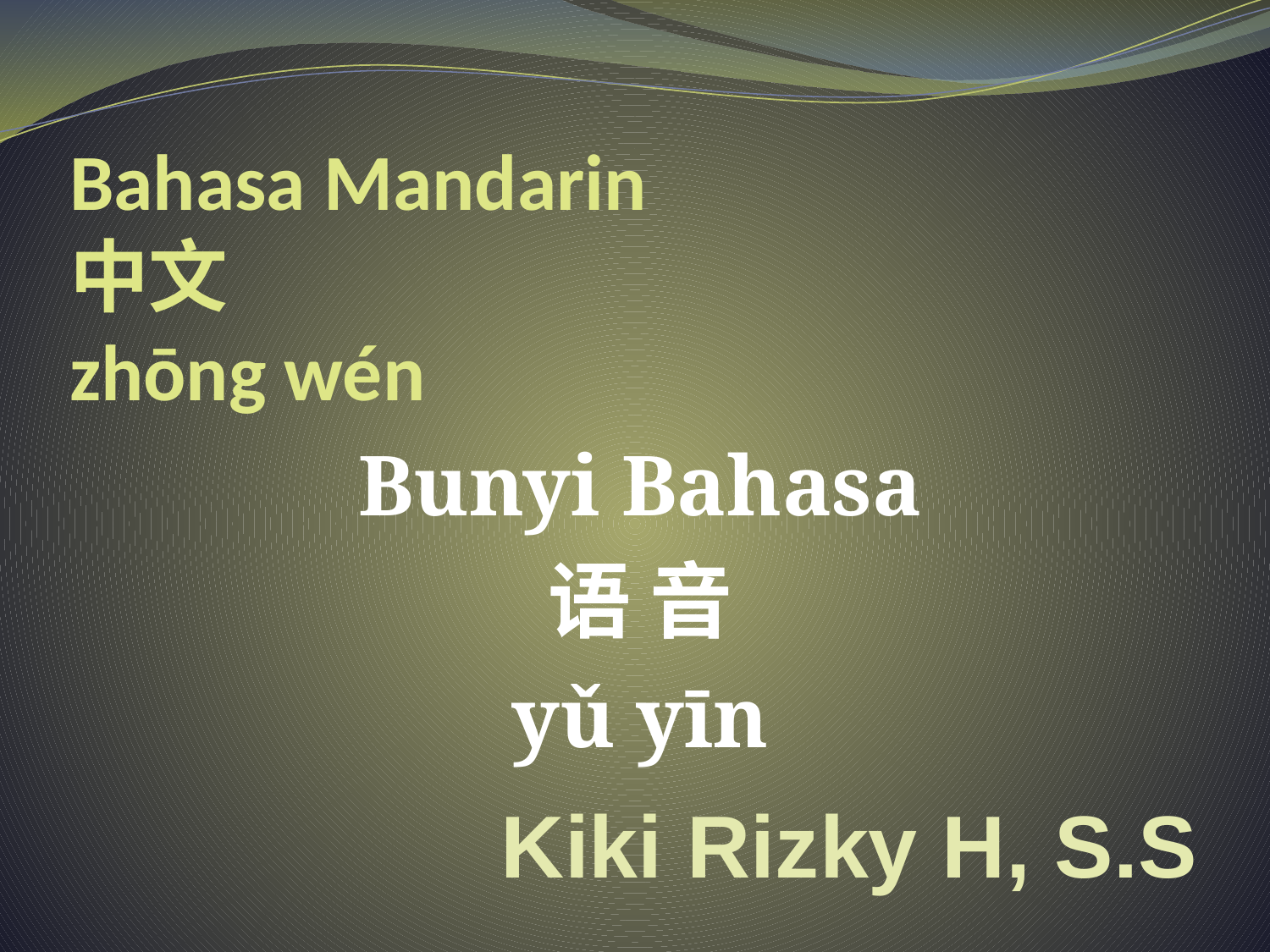

# Bahasa Mandarin 中文 zhōng wén
Bunyi Bahasa
语 音
yǔ yīn
Kiki Rizky H, S.S